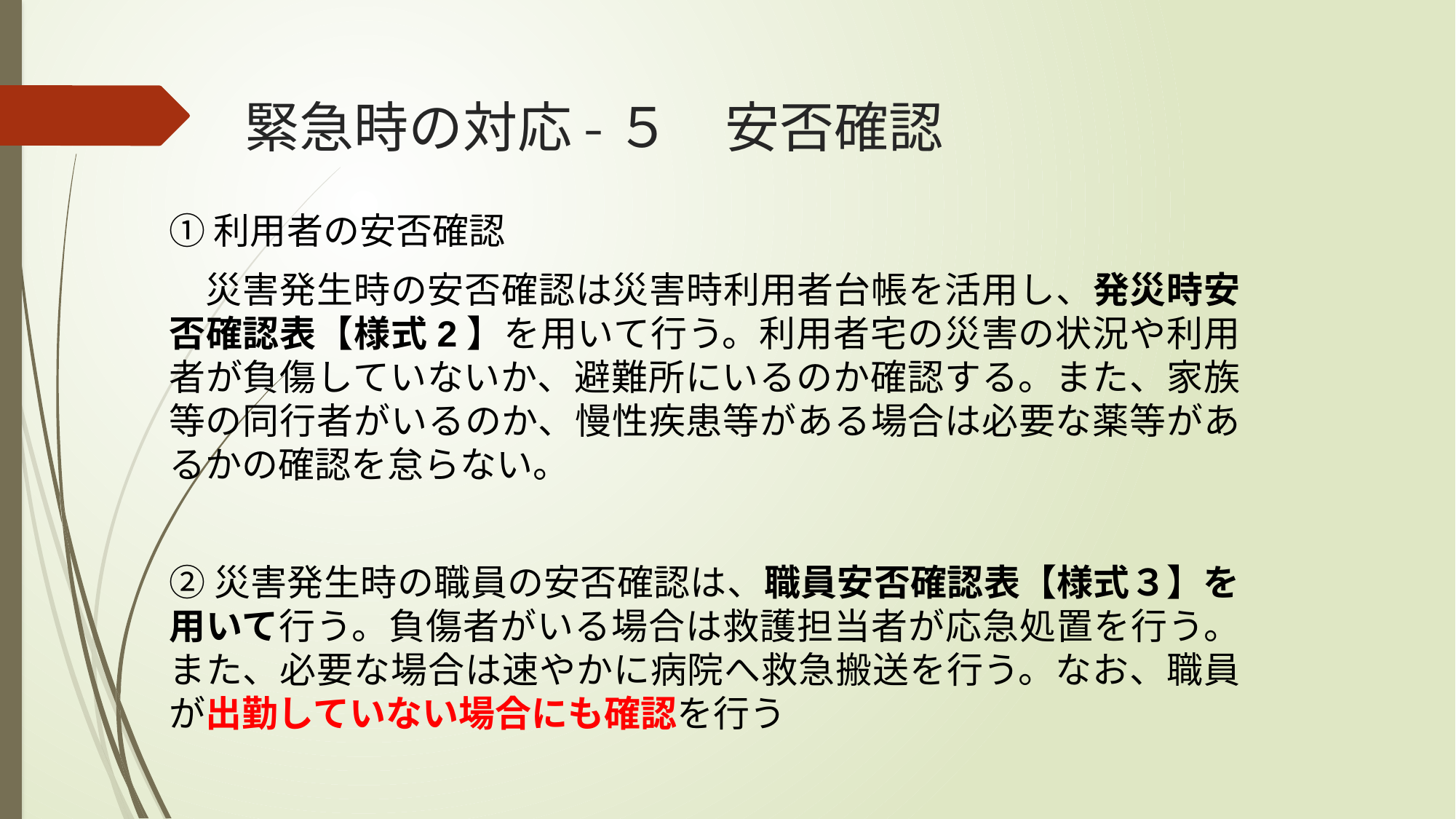

# 緊急時の対応-５　安否確認
①利用者の安否確認
　災害発生時の安否確認は災害時利用者台帳を活用し、発災時安否確認表【様式2】を用いて行う。利用者宅の災害の状況や利用者が負傷していないか、避難所にいるのか確認する。また、家族等の同行者がいるのか、慢性疾患等がある場合は必要な薬等があるかの確認を怠らない。

②災害発生時の職員の安否確認は、職員安否確認表【様式３】を用いて行う。負傷者がいる場合は救護担当者が応急処置を行う。また、必要な場合は速やかに病院へ救急搬送を行う。なお、職員が出勤していない場合にも確認を行う